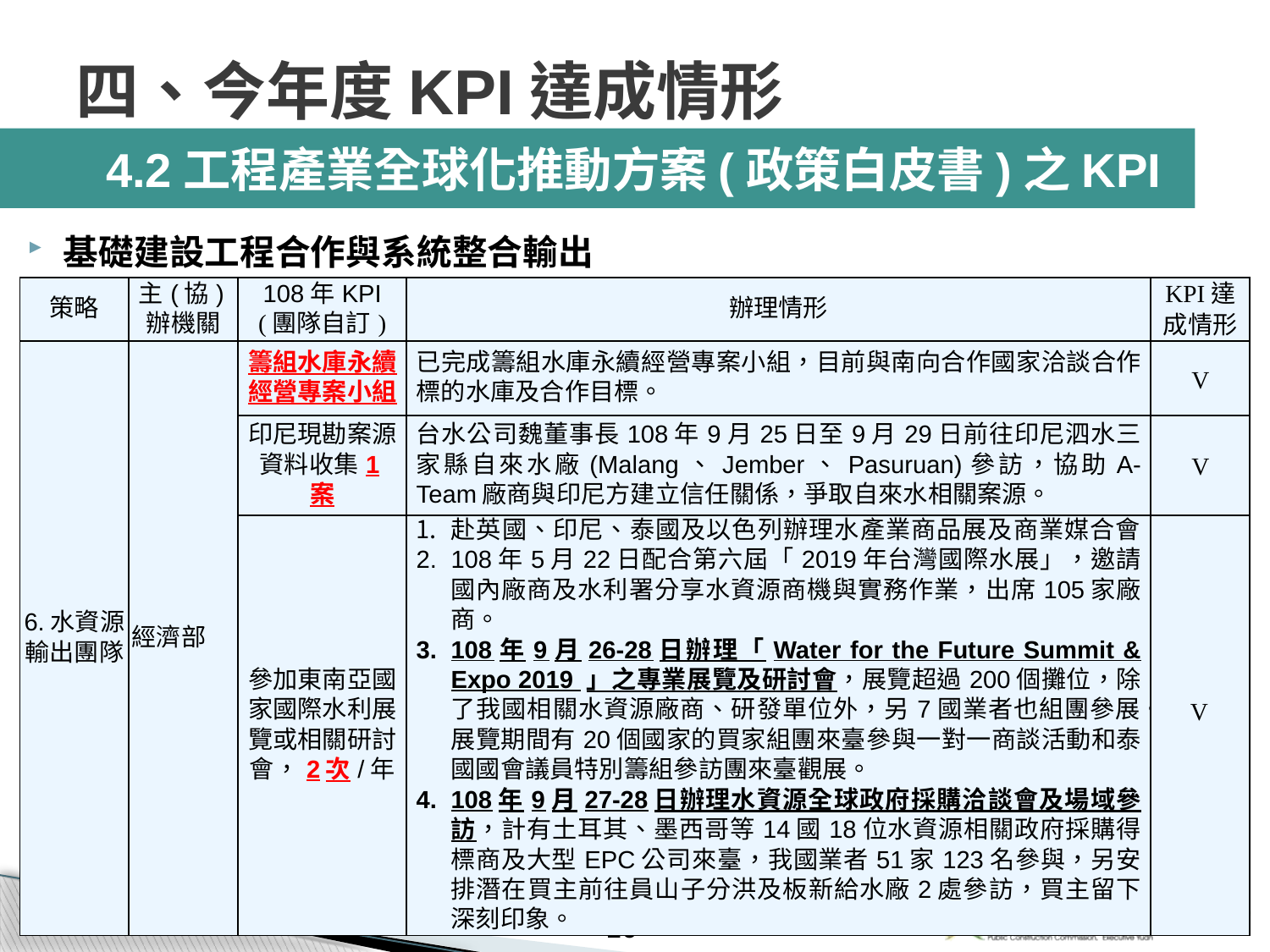

# 四、今年度KPI達成情形
       4.2工程產業全球化推動方案(政策白皮書)之KPI
基礎建設工程合作與系統整合輸出

| 策略 | 主(協)辦機關 | 108年KPI (團隊自訂) | 辦理情形 | KPI達成情形 |
| --- | --- | --- | --- | --- |
| 6.水資源 輸出團隊 | 經濟部 | 籌組水庫永續經營專案小組 | 已完成籌組水庫永續經營專案小組，目前與南向合作國家洽談合作標的水庫及合作目標。 | V |
|  |  | 印尼現勘案源資料收集1案 | 台水公司魏董事長108年9月25日至9月29日前往印尼泗水三家縣自來水廠(Malang、Jember、Pasuruan)參訪，協助A-Team廠商與印尼方建立信任關係，爭取自來水相關案源。 | V |
|  |  | 參加東南亞國家國際水利展覽或相關研討會，2次/年 | 赴英國、印尼、泰國及以色列辦理水產業商品展及商業媒合會。 108年5月22日配合第六屆「2019年台灣國際水展」，邀請國內廠商及水利署分享水資源商機與實務作業，出席105家廠商。 108年9月26-28日辦理「Water for the Future Summit & Expo 2019 」之專業展覽及研討會，展覽超過200個攤位，除了我國相關水資源廠商、研發單位外，另7國業者也組團參展。展覽期間有20個國家的買家組團來臺參與一對一商談活動和泰國國會議員特別籌組參訪團來臺觀展。 108年9月27-28日辦理水資源全球政府採購洽談會及場域參訪，計有土耳其、墨西哥等14國18位水資源相關政府採購得標商及大型EPC公司來臺，我國業者51家123名參與，另安排潛在買主前往員山子分洪及板新給水廠2處參訪，買主留下深刻印象。 | V |